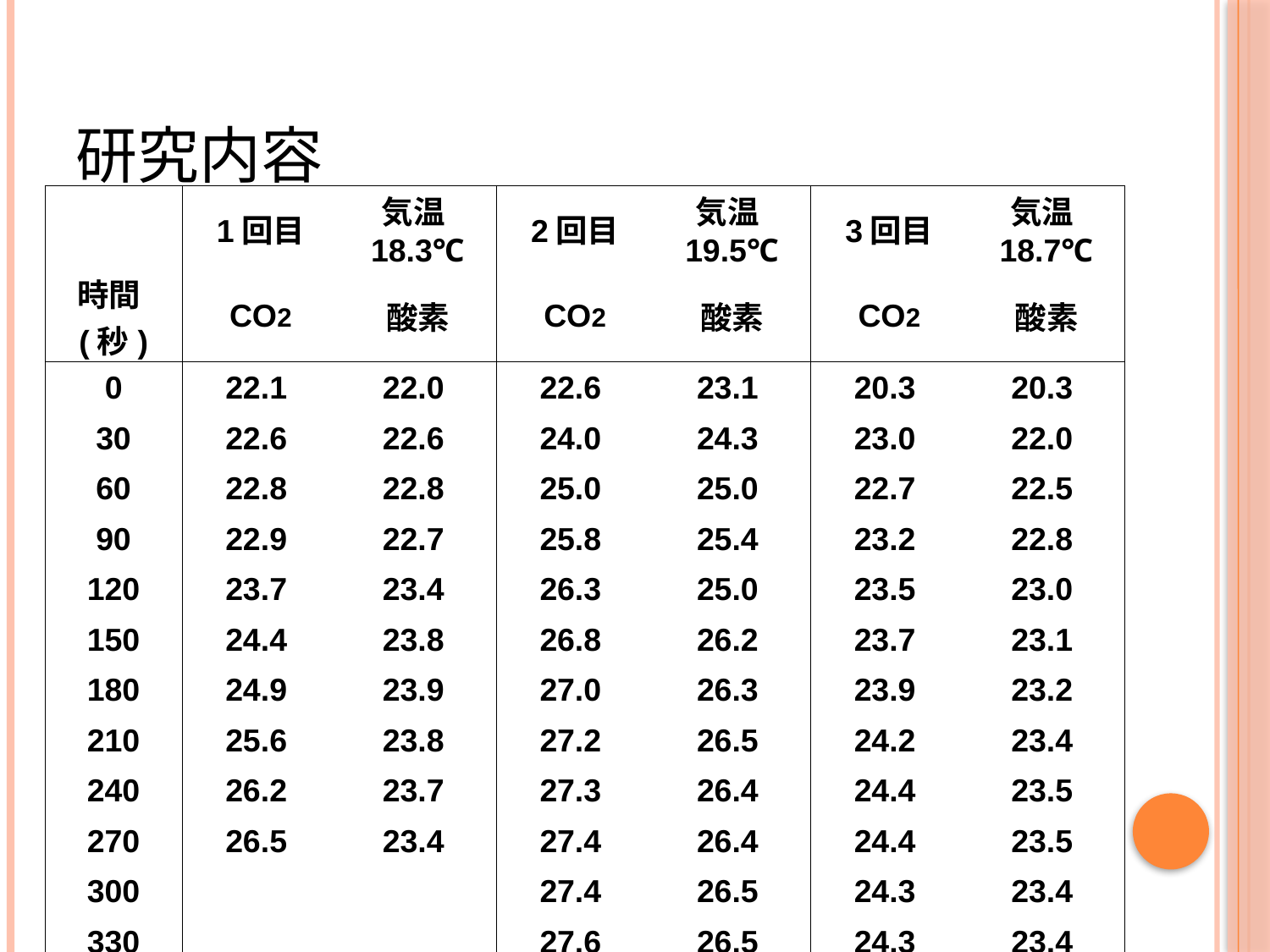

# 研究内容
|  | 1回目 | 気温18.3℃ | 2回目 | 気温19.5℃ | 3回目 | 気温18.7℃ |
| --- | --- | --- | --- | --- | --- | --- |
| 時間(秒) | CO2 | 酸素 | CO2 | 酸素 | CO2 | 酸素 |
| 0 | 22.1 | 22.0 | 22.6 | 23.1 | 20.3 | 20.3 |
| 30 | 22.6 | 22.6 | 24.0 | 24.3 | 23.0 | 22.0 |
| 60 | 22.8 | 22.8 | 25.0 | 25.0 | 22.7 | 22.5 |
| 90 | 22.9 | 22.7 | 25.8 | 25.4 | 23.2 | 22.8 |
| 120 | 23.7 | 23.4 | 26.3 | 25.0 | 23.5 | 23.0 |
| 150 | 24.4 | 23.8 | 26.8 | 26.2 | 23.7 | 23.1 |
| 180 | 24.9 | 23.9 | 27.0 | 26.3 | 23.9 | 23.2 |
| 210 | 25.6 | 23.8 | 27.2 | 26.5 | 24.2 | 23.4 |
| 240 | 26.2 | 23.7 | 27.3 | 26.4 | 24.4 | 23.5 |
| 270 | 26.5 | 23.4 | 27.4 | 26.4 | 24.4 | 23.5 |
| 300 |  |  | 27.4 | 26.5 | 24.3 | 23.4 |
| 330 |  |  | 27.6 | 26.5 | 24.3 | 23.4 |
| 360 |  |  | 27.5 | 26.4 | 24.4 | 23.5 |